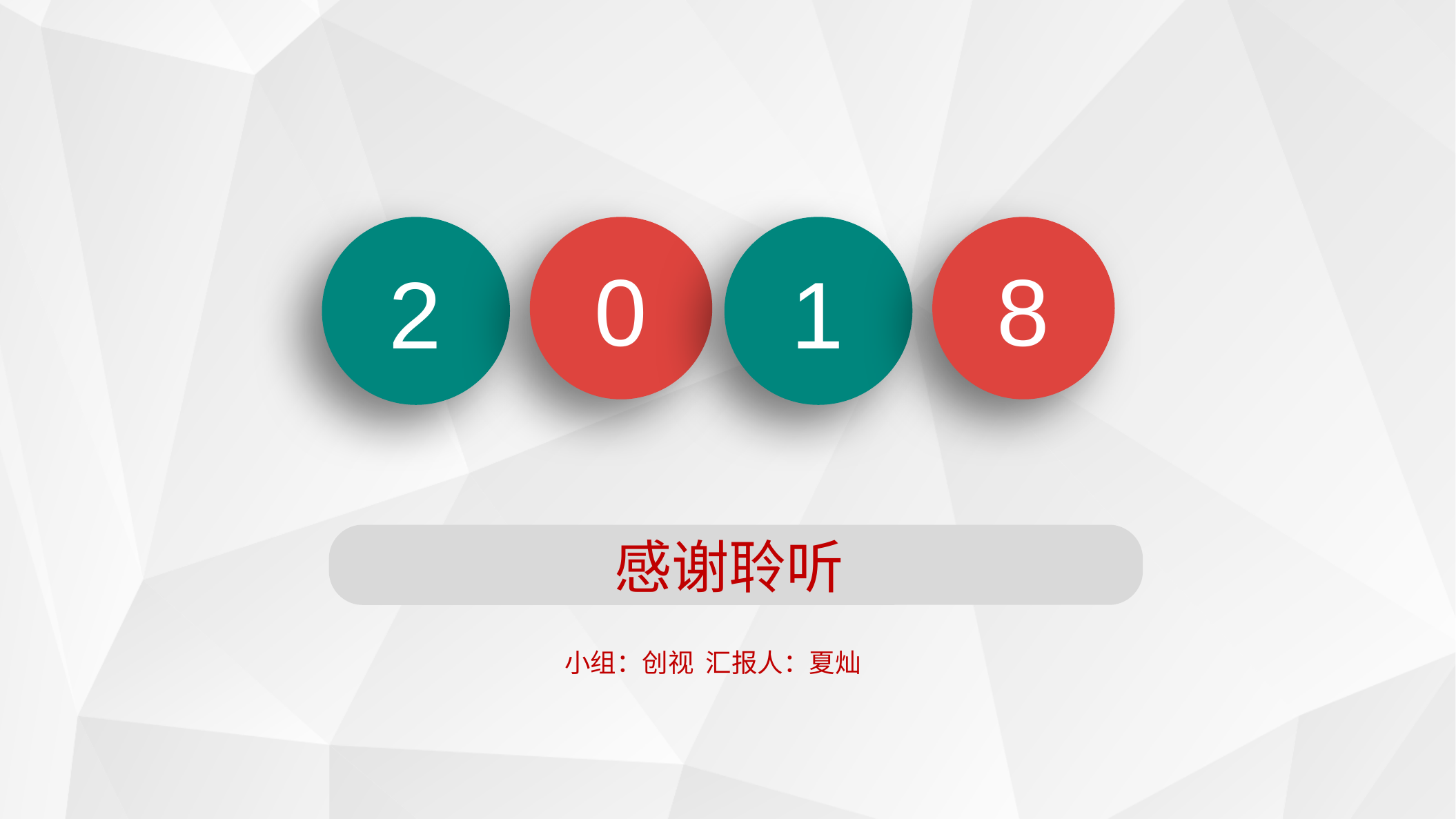

2

1

0

8

感谢聆听
小组：创视  汇报人：夏灿